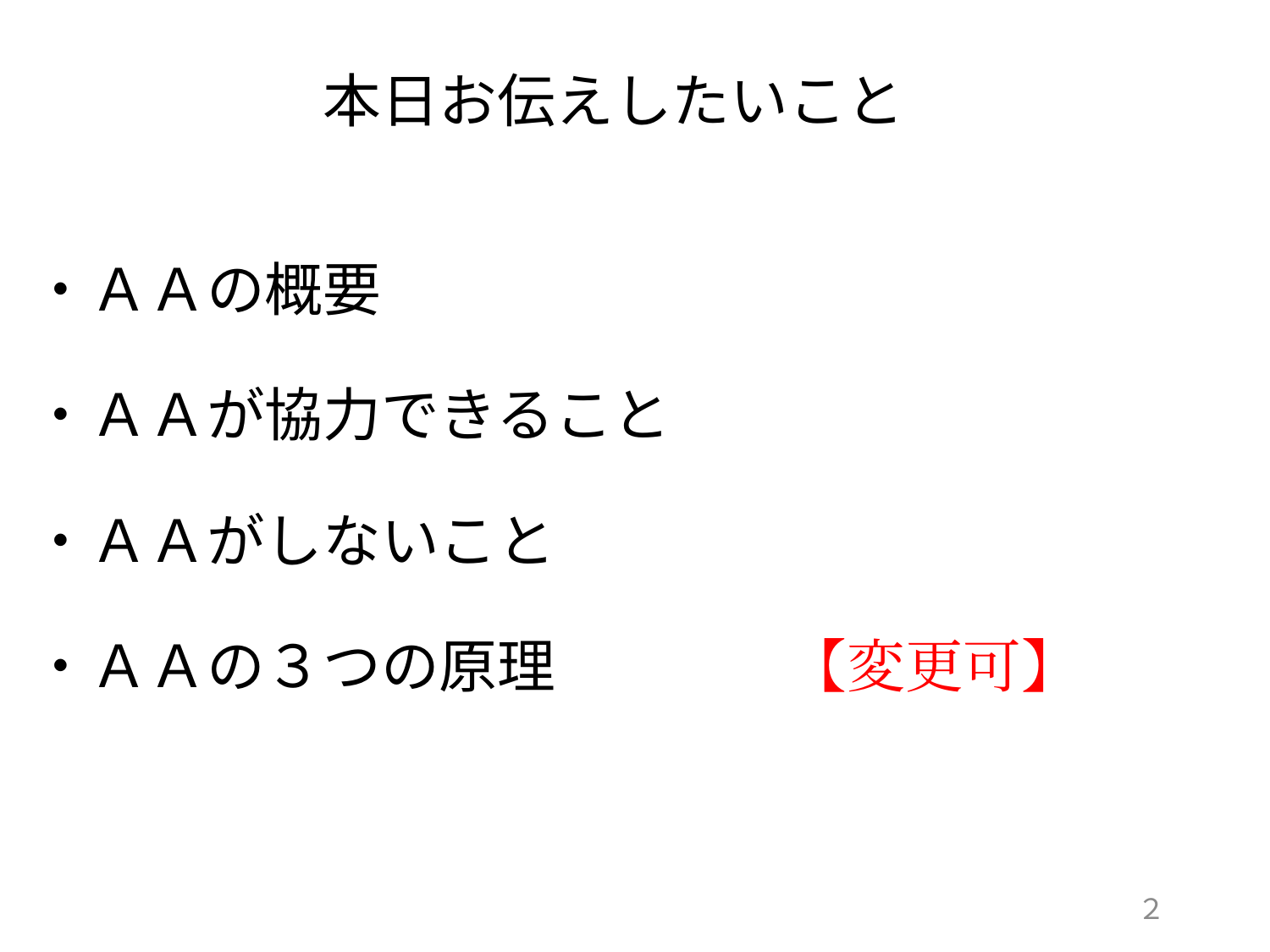

# 本日お伝えしたいこと ・ＡＡの概要 ・ＡＡが協力できること ・ＡＡがしないこと ・ＡＡの３つの原理　　　　【変更可】
２